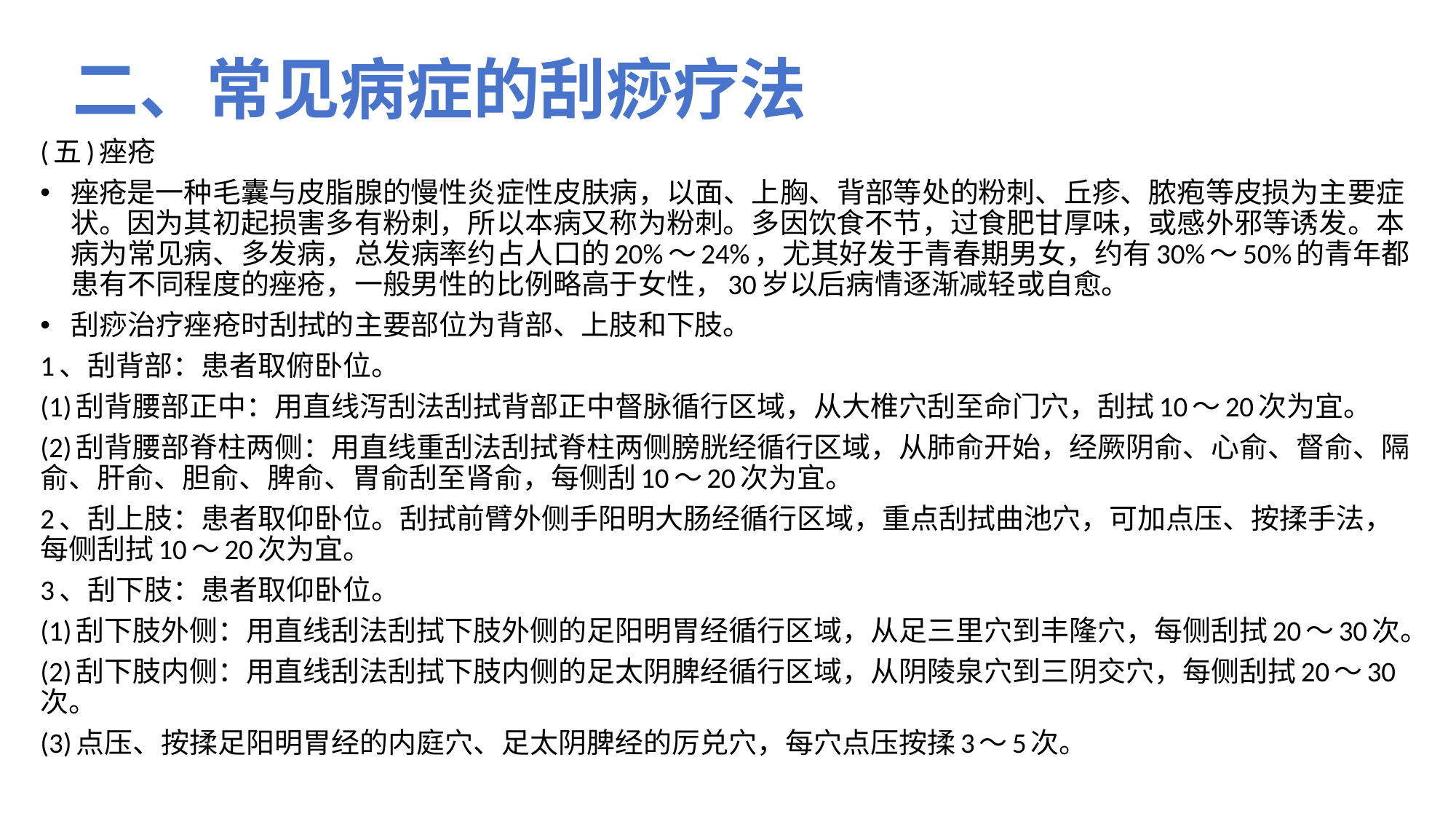

# 二、常见病症的刮痧疗法
(五)痤疮
痤疮是一种毛囊与皮脂腺的慢性炎症性皮肤病，以面、上胸、背部等处的粉刺、丘疹、脓疱等皮损为主要症状。因为其初起损害多有粉刺，所以本病又称为粉刺。多因饮食不节，过食肥甘厚味，或感外邪等诱发。本病为常见病、多发病，总发病率约占人口的20%～24%，尤其好发于青春期男女，约有30%～50%的青年都患有不同程度的痤疮，一般男性的比例略高于女性，30岁以后病情逐渐减轻或自愈。
刮痧治疗痤疮时刮拭的主要部位为背部、上肢和下肢。
1、刮背部：患者取俯卧位。
(1)刮背腰部正中：用直线泻刮法刮拭背部正中督脉循行区域，从大椎穴刮至命门穴，刮拭10～20次为宜。
(2)刮背腰部脊柱两侧：用直线重刮法刮拭脊柱两侧膀胱经循行区域，从肺俞开始，经厥阴俞、心俞、督俞、隔俞、肝俞、胆俞、脾俞、胃俞刮至肾俞，每侧刮10～20次为宜。
2、刮上肢：患者取仰卧位。刮拭前臂外侧手阳明大肠经循行区域，重点刮拭曲池穴，可加点压、按揉手法，每侧刮拭10～20次为宜。
3、刮下肢：患者取仰卧位。
(1)刮下肢外侧：用直线刮法刮拭下肢外侧的足阳明胃经循行区域，从足三里穴到丰隆穴，每侧刮拭20～30次。
(2)刮下肢内侧：用直线刮法刮拭下肢内侧的足太阴脾经循行区域，从阴陵泉穴到三阴交穴，每侧刮拭20～30次。
(3)点压、按揉足阳明胃经的内庭穴、足太阴脾经的厉兑穴，每穴点压按揉3～5次。